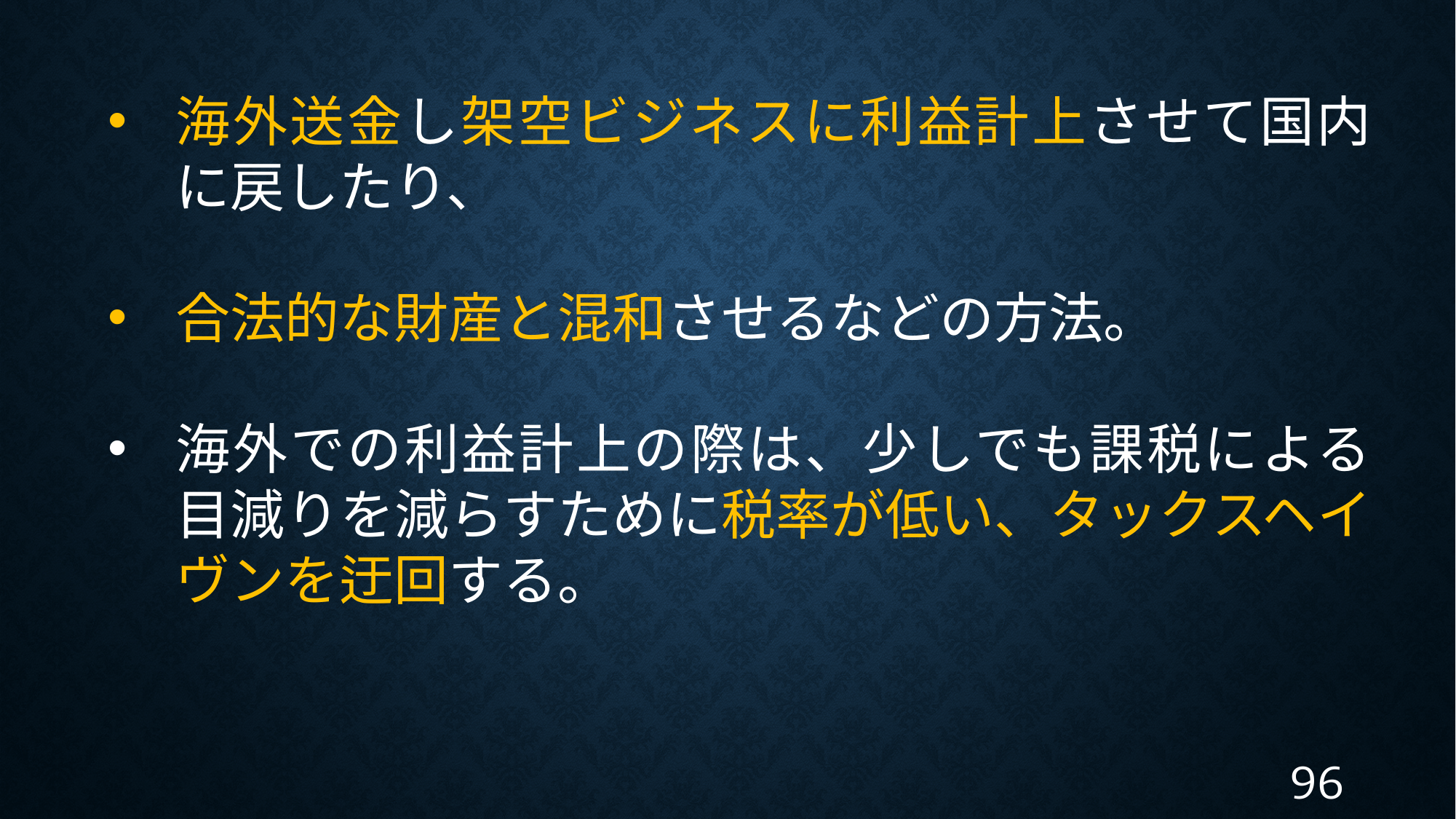

海外送金し架空ビジネスに利益計上させて国内に戻したり、

合法的な財産と混和させるなどの方法。

海外での利益計上の際は、少しでも課税による目減りを減らすために税率が低い、タックスヘイヴンを迂回する。
96